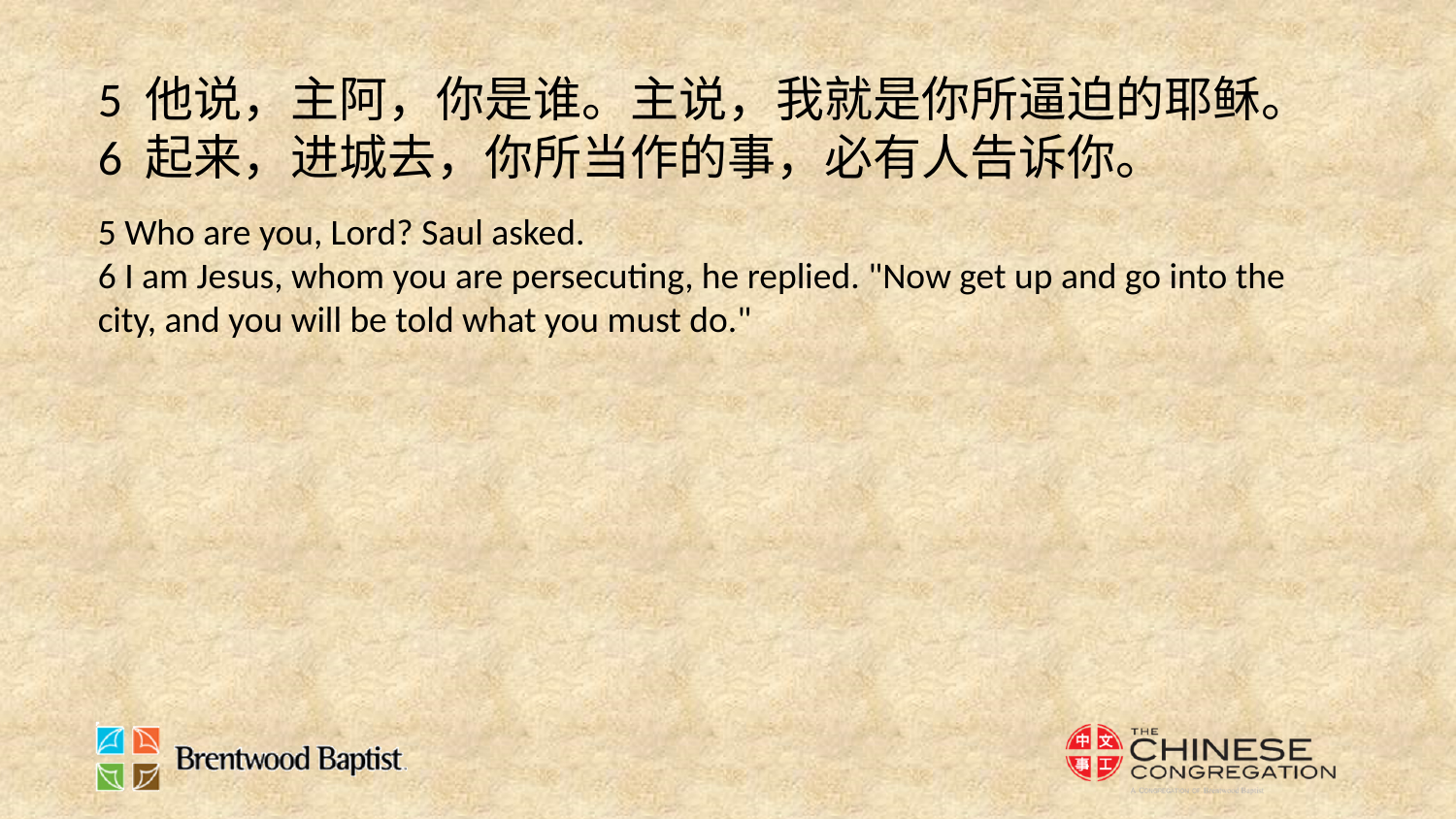

5 他说，主阿，你是谁。主说，我就是你所逼迫的耶稣。
6 起来，进城去，你所当作的事，必有人告诉你。

5 Who are you, Lord? Saul asked.
6 I am Jesus, whom you are persecuting, he replied. "Now get up and go into the city, and you will be told what you must do."